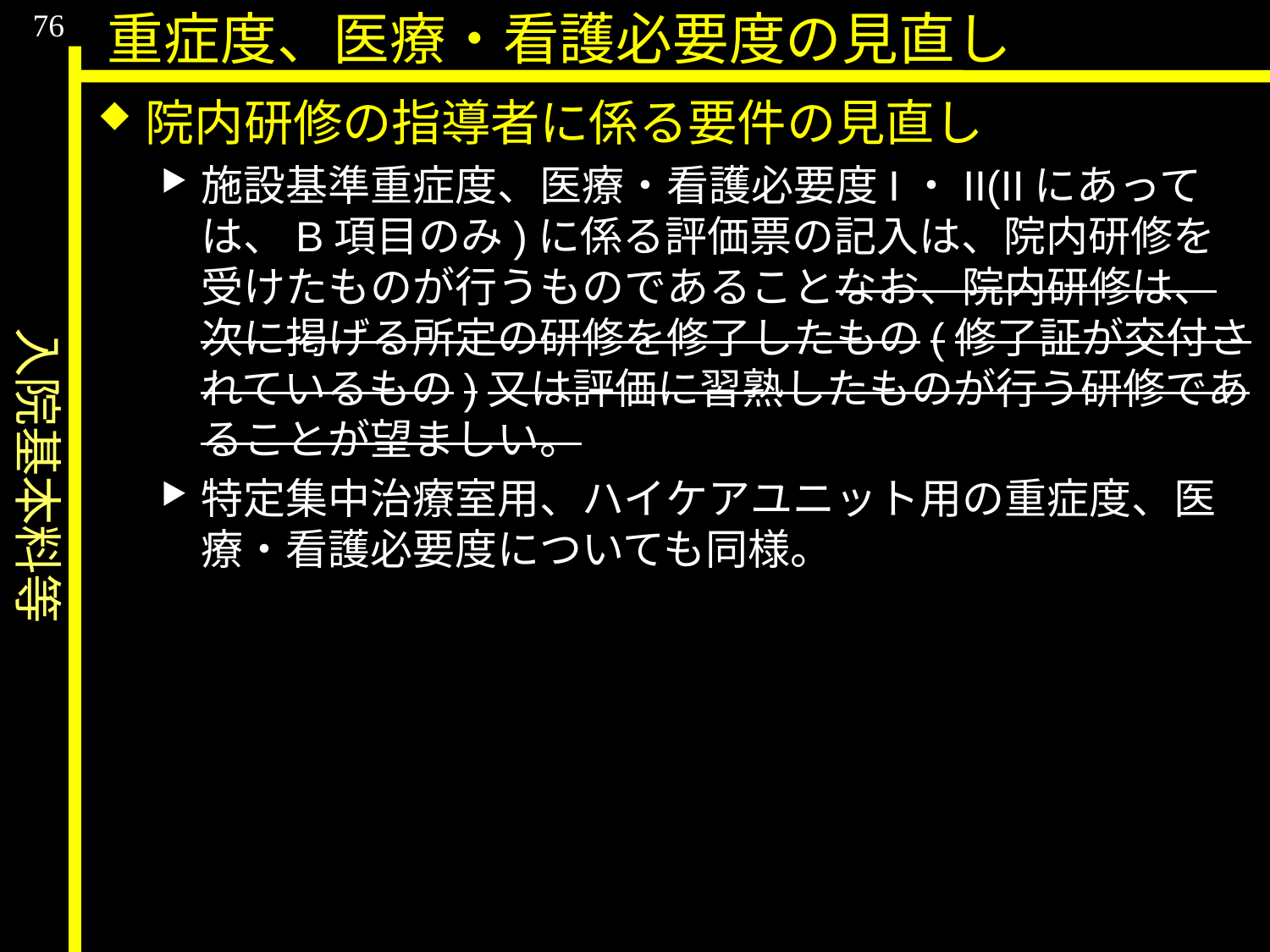

入院基本料等
76
重症度、医療・看護必要度の見直し

院内研修の指導者に係る要件の見直し
施設基準重症度、医療・看護必要度I・II(IIにあっては、B項目のみ)に係る評価票の記入は、院内研修を受けたものが行うものであることなお、院内研修は、次に掲げる所定の研修を修了したもの(修了証が交付されているもの)又は評価に習熟したものが行う研修であることが望ましい。
特定集中治療室用、ハイケアユニット用の重症度、医療・看護必要度についても同様。